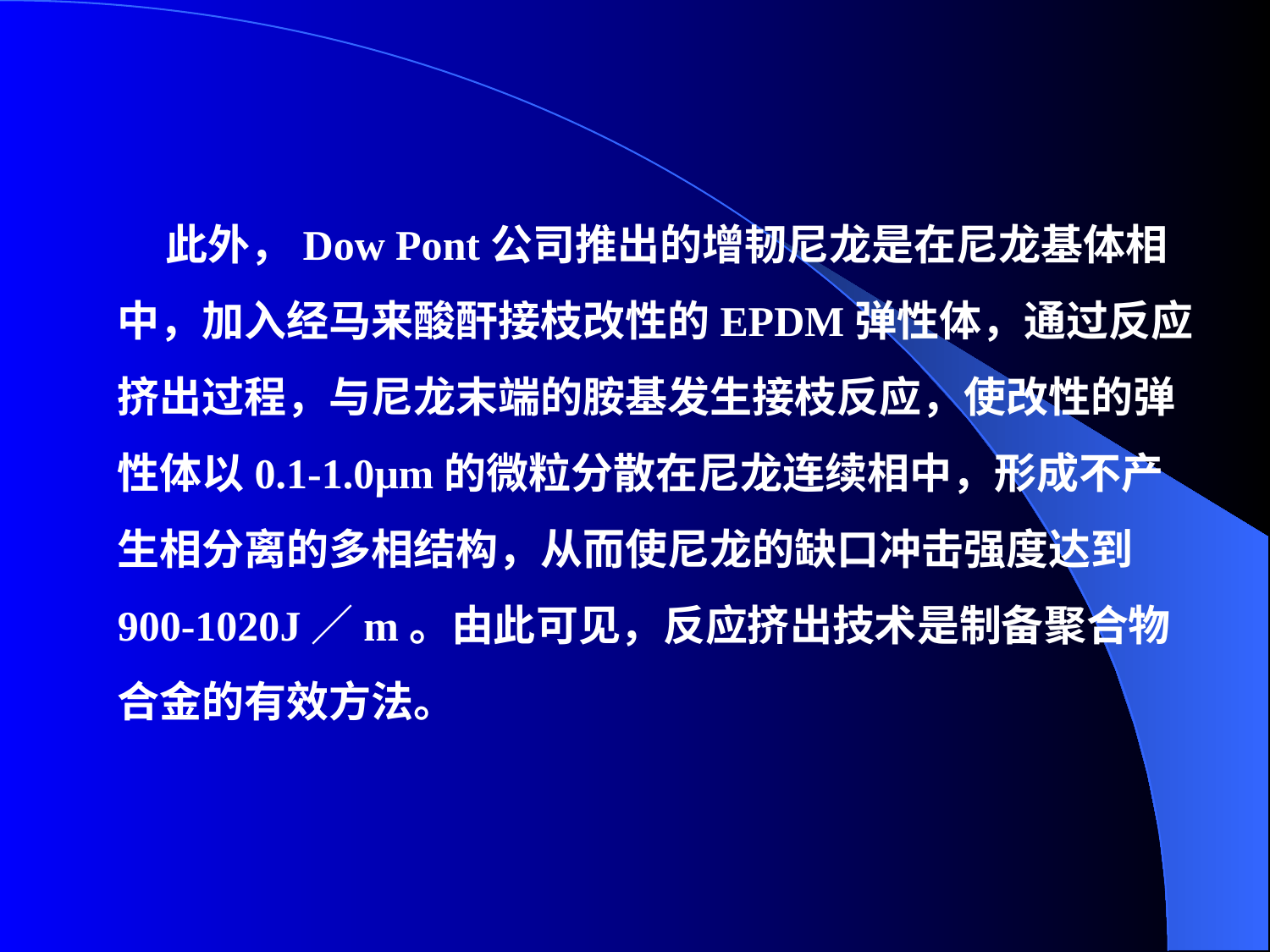

此外，Dow Pont公司推出的增韧尼龙是在尼龙基体相中，加入经马来酸酐接枝改性的EPDM弹性体，通过反应挤出过程，与尼龙末端的胺基发生接枝反应，使改性的弹性体以0.1-1.0μm的微粒分散在尼龙连续相中，形成不产生相分离的多相结构，从而使尼龙的缺口冲击强度达到900-1020J／m。由此可见，反应挤出技术是制备聚合物合金的有效方法。